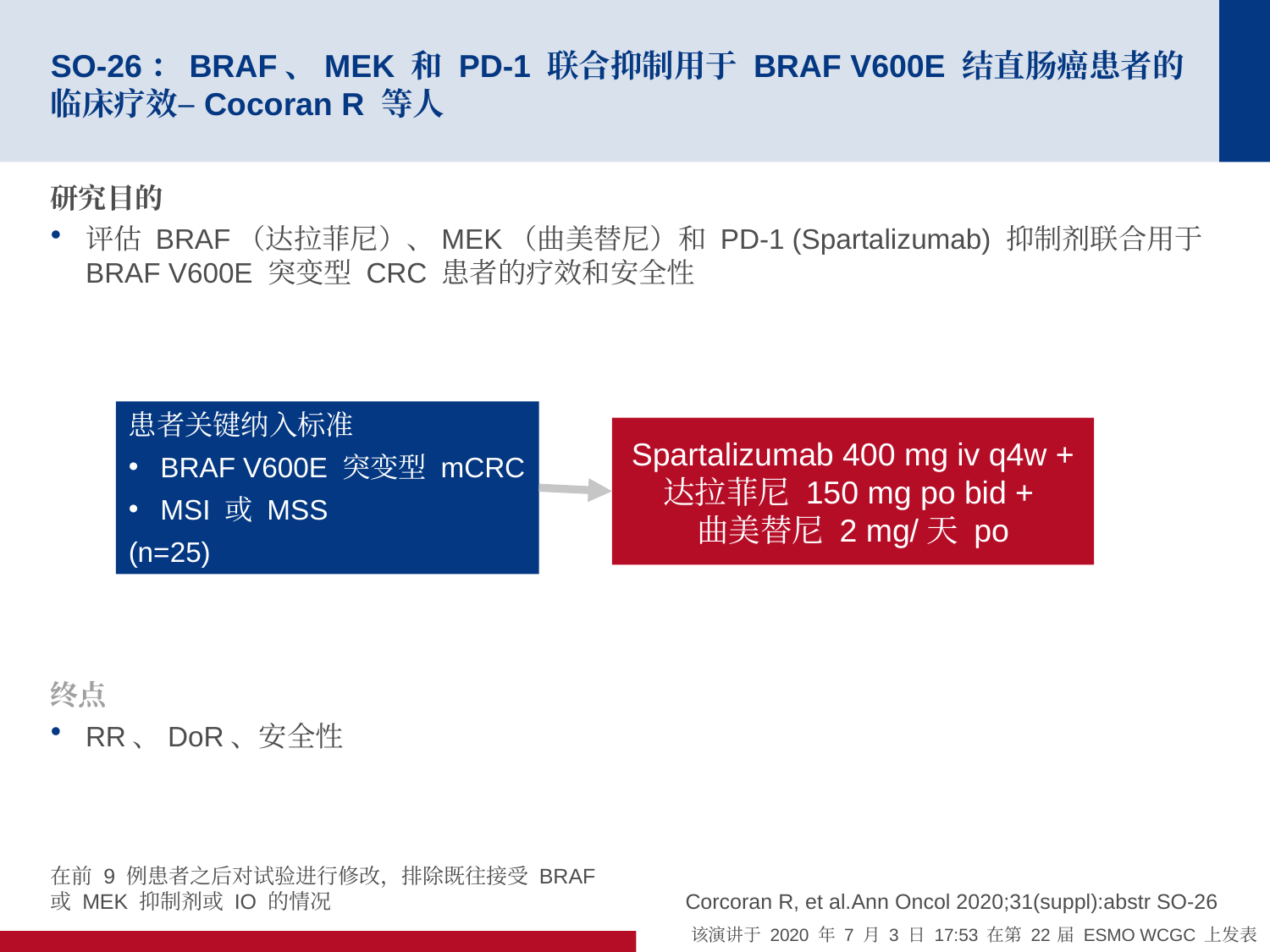

# SO-26：BRAF、MEK 和 PD-1 联合抑制用于 BRAF V600E 结直肠癌患者的临床疗效–Cocoran R 等人
研究目的
评估 BRAF（达拉菲尼）、MEK（曲美替尼）和 PD-1 (Spartalizumab) 抑制剂联合用于 BRAF V600E 突变型 CRC 患者的疗效和安全性
患者关键纳入标准
BRAF V600E 突变型 mCRC
MSI 或 MSS
(n=25)
Spartalizumab 400 mg iv q4w + 达拉菲尼 150 mg po bid +
曲美替尼 2 mg/天 po
终点
RR、DoR、安全性

在前 9 例患者之后对试验进行修改，排除既往接受 BRAF 或 MEK 抑制剂或 IO 的情况
Corcoran R, et al.Ann Oncol 2020;31(suppl):abstr SO-26
该演讲于 2020 年 7 月 3 日 17:53 在第 22 届 ESMO WCGC 上发表